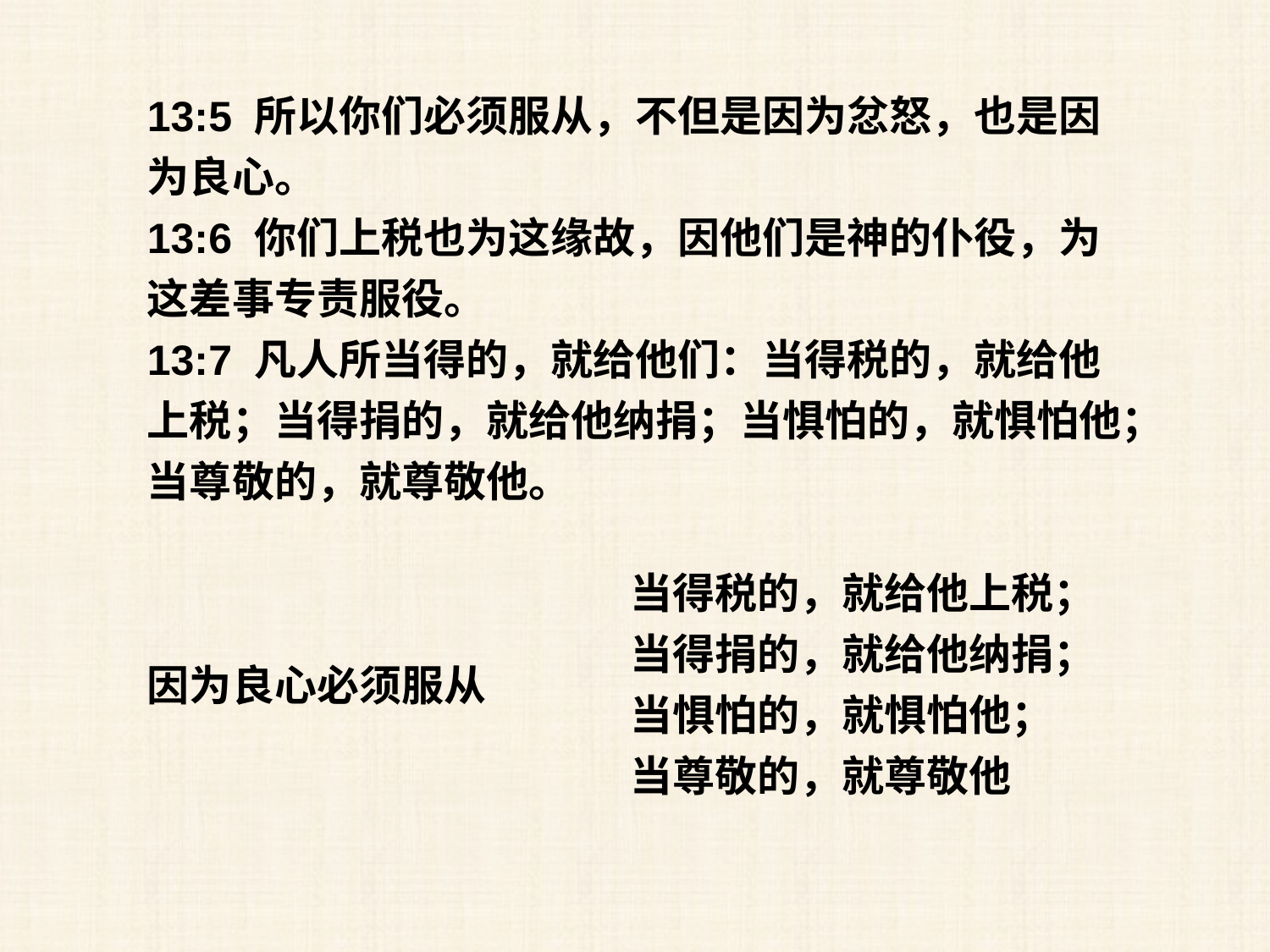

13:5 所以你们必须服从，不但是因为忿怒，也是因为良心。
13:6 你们上税也为这缘故，因他们是神的仆役，为这差事专责服役。
13:7 凡人所当得的，就给他们：当得税的，就给他上税；当得捐的，就给他纳捐；当惧怕的，就惧怕他；当尊敬的，就尊敬他。
当得税的，就给他上税；
当得捐的，就给他纳捐；
当惧怕的，就惧怕他；
当尊敬的，就尊敬他
因为良心必须服从